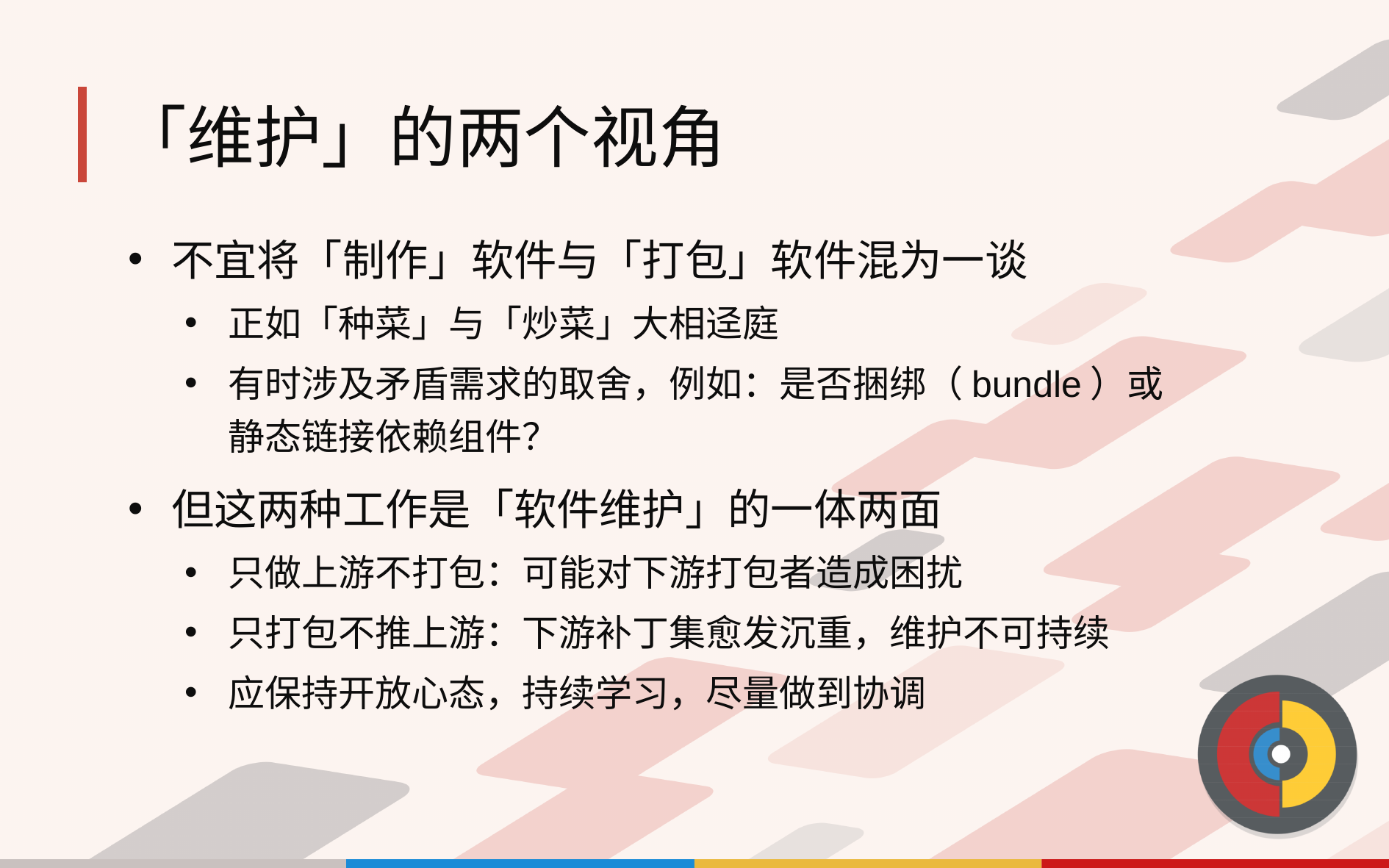

# 「维护」的两个视角
不宜将「制作」软件与「打包」软件混为一谈
正如「种菜」与「炒菜」大相迳庭
有时涉及矛盾需求的取舍，例如：是否捆绑（bundle）或静态链接依赖组件？
但这两种工作是「软件维护」的一体两面
只做上游不打包：可能对下游打包者造成困扰
只打包不推上游：下游补丁集愈发沉重，维护不可持续
应保持开放心态，持续学习，尽量做到协调